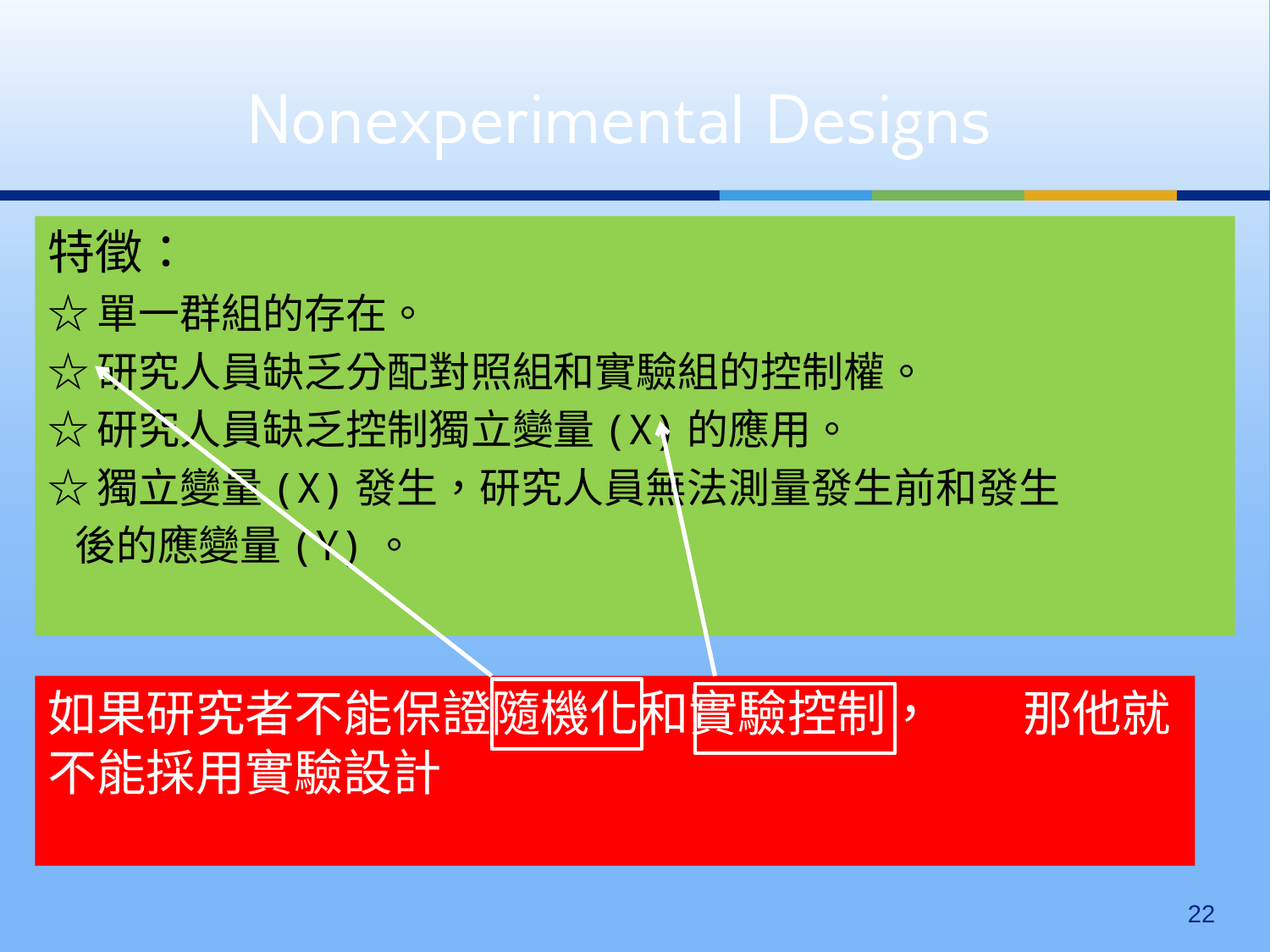

Nonexperimental Designs
特徵：
☆單一群組的存在。
☆研究人員缺乏分配對照組和實驗組的控制權。
☆研究人員缺乏控制獨立變量(X)的應用。
☆獨立變量(X)發生，研究人員無法測量發生前和發生
  後的應變量(Y)。

如果研究者不能保證隨機化和實驗控制，        那他就不能採用實驗設計

22